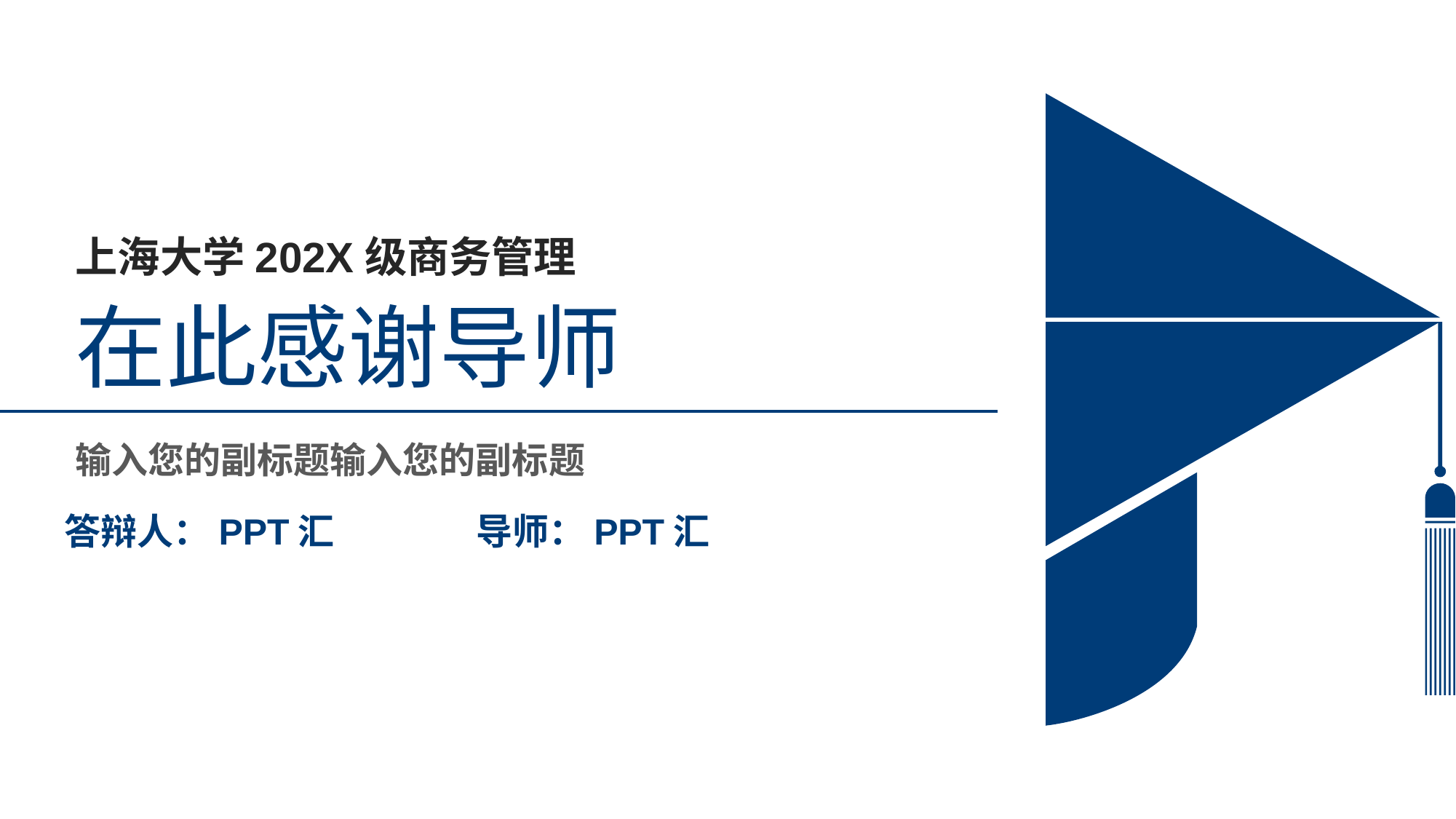

上海大学202X级商务管理
在此感谢导师
输入您的副标题输入您的副标题
答辩人：PPT汇
导师：PPT汇